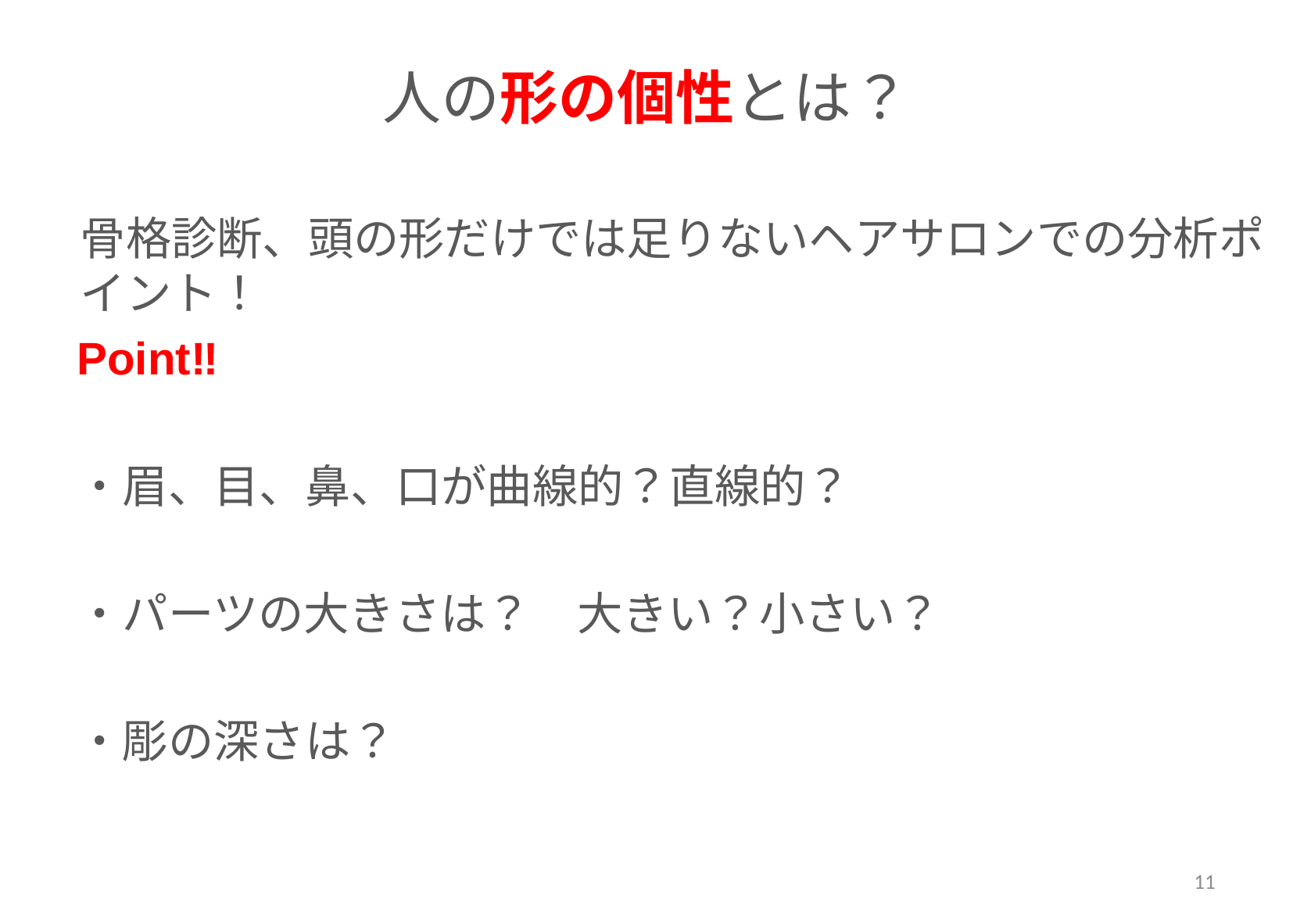

# 人の形の個性とは？
骨格診断、頭の形だけでは足りないヘアサロンでの分析ポイント！
Point‼

・眉、目、鼻、口が曲線的？直線的？

・パーツの大きさは？　大きい？小さい？

・彫の深さは？

11